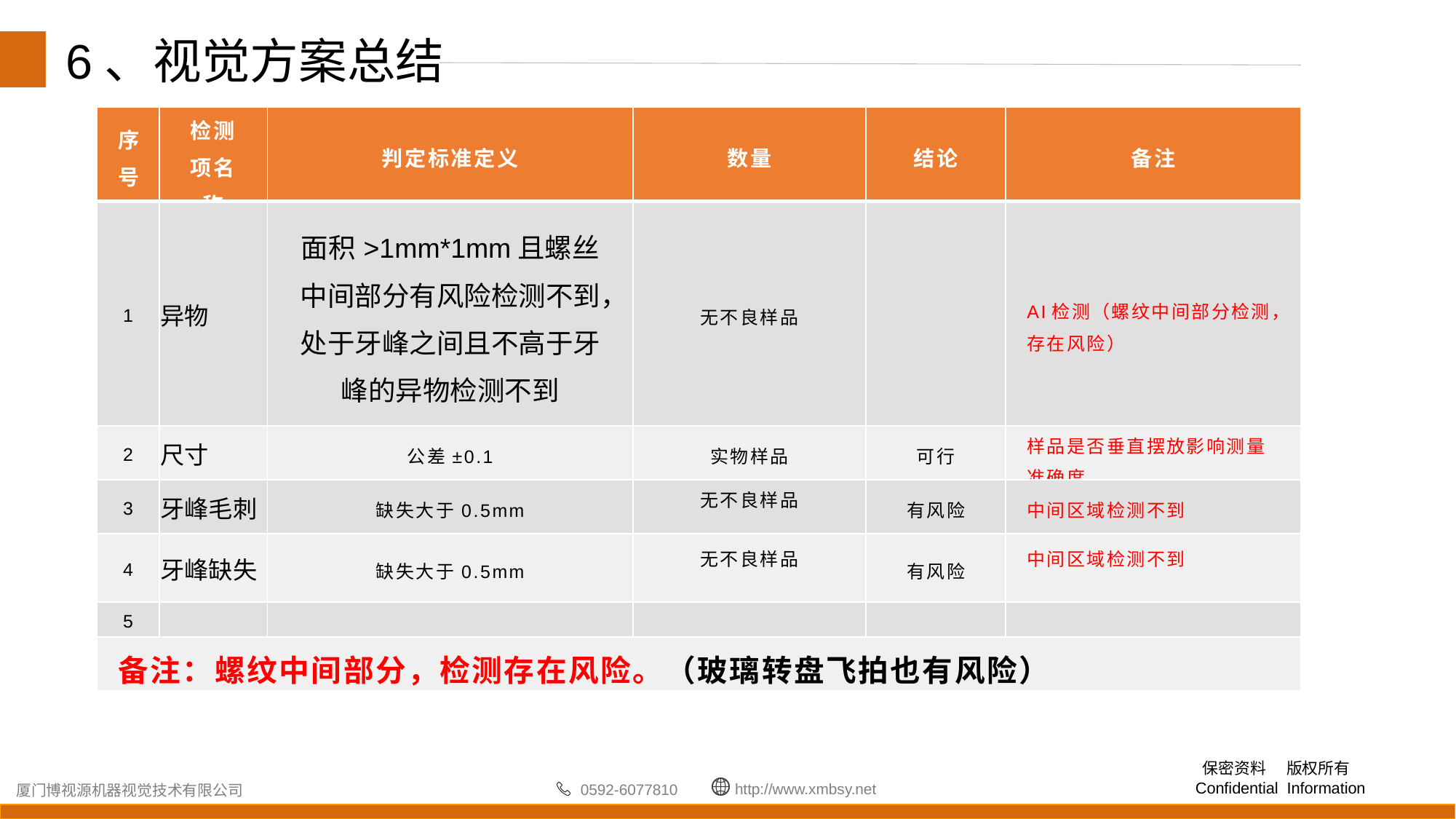

6、视觉方案总结
| 序号 | 检测项名称 | 判定标准定义 | 数量 | 结论 | 备注 |
| --- | --- | --- | --- | --- | --- |
| 1 | 异物 | 面积>1mm\*1mm且螺丝中间部分有风险检测不到，处于牙峰之间且不高于牙峰的异物检测不到 | 无不良样品 |  | AI检测（螺纹中间部分检测，存在风险） |
| 2 | 尺寸 | 公差±0.1 | 实物样品 | 可行 | 样品是否垂直摆放影响测量准确度 |
| 3 | 牙峰毛刺 | 缺失大于0.5mm | 无不良样品 | 有风险 | 中间区域检测不到 |
| 4 | 牙峰缺失 | 缺失大于0.5mm | 无不良样品 | 有风险 | 中间区域检测不到 |
| 5 |  |  |  |  |  |
| 备注：螺纹中间部分，检测存在风险。（玻璃转盘飞拍也有风险） |  |  |  |  |  |